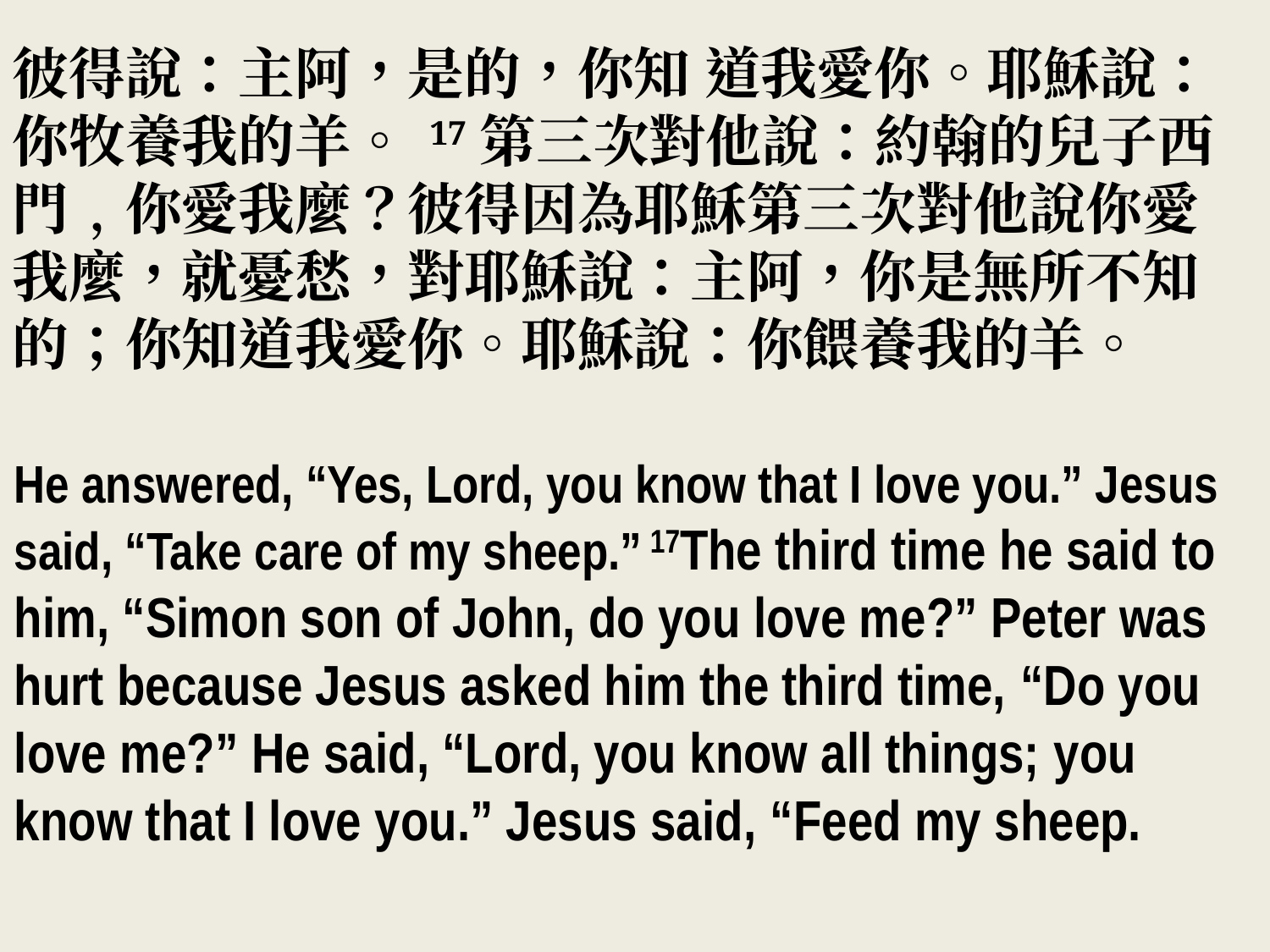

彼得說：主阿，是的，你知 道我愛你。耶穌說：你牧養我的羊。 17第三次對他說：約翰的兒子西 門﹐你愛我麼？彼得因為耶穌第三次對他說你愛 我麼，就憂愁，對耶穌說：主阿，你是無所不知 的；你知道我愛你。耶穌說：你餵養我的羊。

He answered, “Yes, Lord, you know that I love you.” Jesus said, “Take care of my sheep.” 17The third time he said to him, “Simon son of John, do you love me?” Peter was hurt because Jesus asked him the third time, “Do you love me?” He said, “Lord, you know all things; you know that I love you.” Jesus said, “Feed my sheep.